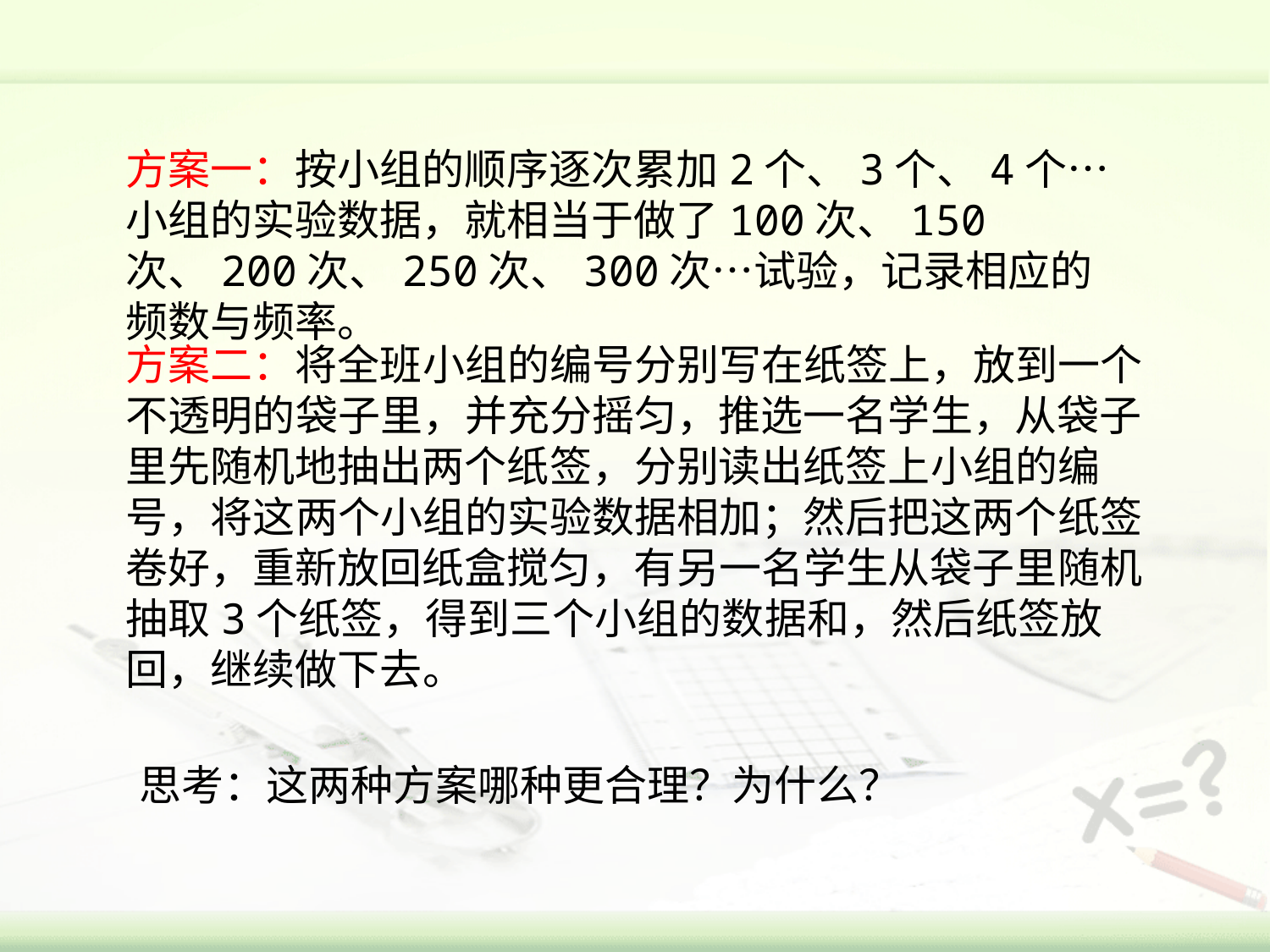

方案一：按小组的顺序逐次累加2个、3个、4个…小组的实验数据，就相当于做了100次、150次、200次、250次、300次…试验，记录相应的频数与频率。
方案二：将全班小组的编号分别写在纸签上，放到一个不透明的袋子里，并充分摇匀，推选一名学生，从袋子里先随机地抽出两个纸签，分别读出纸签上小组的编号，将这两个小组的实验数据相加；然后把这两个纸签卷好，重新放回纸盒搅匀，有另一名学生从袋子里随机抽取3个纸签，得到三个小组的数据和，然后纸签放回，继续做下去。
思考：这两种方案哪种更合理？为什么？